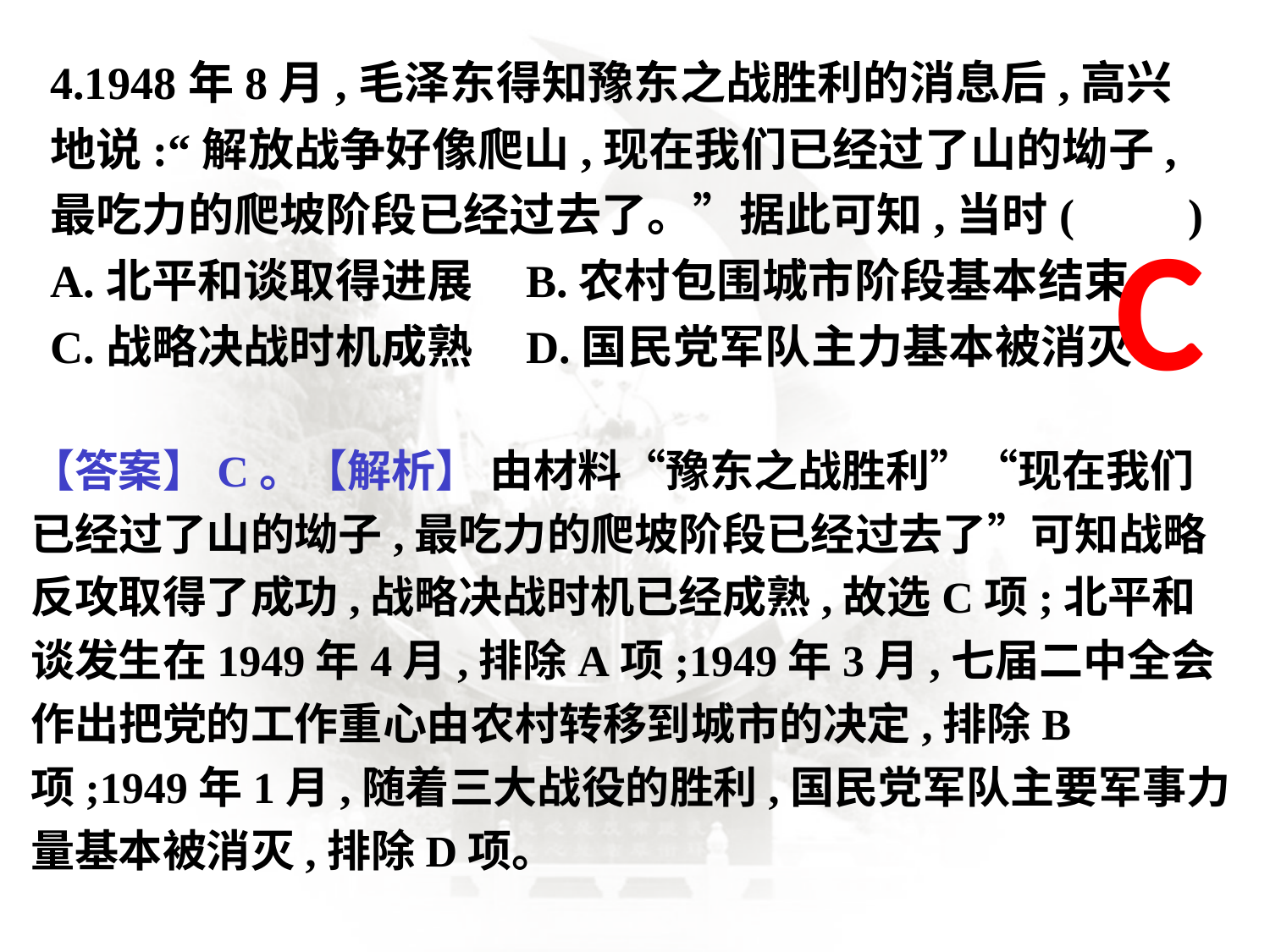

4.1948年8月,毛泽东得知豫东之战胜利的消息后,高兴地说:“解放战争好像爬山,现在我们已经过了山的坳子,最吃力的爬坡阶段已经过去了。”据此可知,当时(　　)
A.北平和谈取得进展    B.农村包围城市阶段基本结束
C.战略决战时机成熟    D.国民党军队主力基本被消灭
C
【答案】C。【解析】 由材料“豫东之战胜利”“现在我们已经过了山的坳子,最吃力的爬坡阶段已经过去了”可知战略反攻取得了成功,战略决战时机已经成熟,故选C项;北平和谈发生在1949年4月,排除A项;1949年3月,七届二中全会作出把党的工作重心由农村转移到城市的决定,排除B项;1949年1月,随着三大战役的胜利,国民党军队主要军事力量基本被消灭,排除D项。